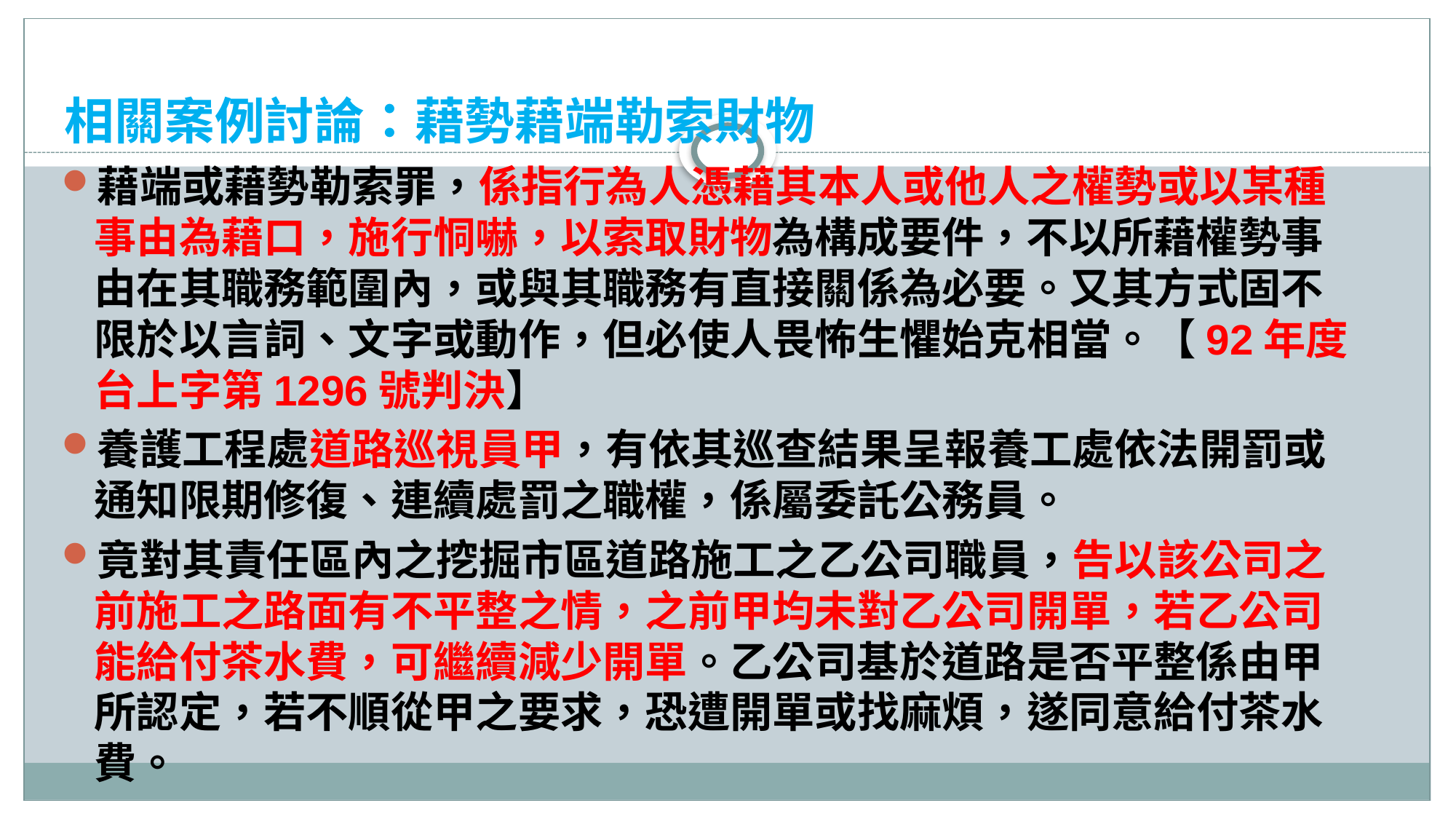

# 相關案例討論：藉勢藉端勒索財物
藉端或藉勢勒索罪，係指行為人憑藉其本人或他人之權勢或以某種事由為藉口，施行恫嚇，以索取財物為構成要件，不以所藉權勢事由在其職務範圍內，或與其職務有直接關係為必要。又其方式固不限於以言詞、文字或動作，但必使人畏怖生懼始克相當。【92年度台上字第1296號判決】
養護工程處道路巡視員甲，有依其巡查結果呈報養工處依法開罰或通知限期修復、連續處罰之職權，係屬委託公務員。
竟對其責任區內之挖掘市區道路施工之乙公司職員，告以該公司之前施工之路面有不平整之情，之前甲均未對乙公司開單，若乙公司能給付茶水費，可繼續減少開單。乙公司基於道路是否平整係由甲所認定，若不順從甲之要求，恐遭開單或找麻煩，遂同意給付茶水費。